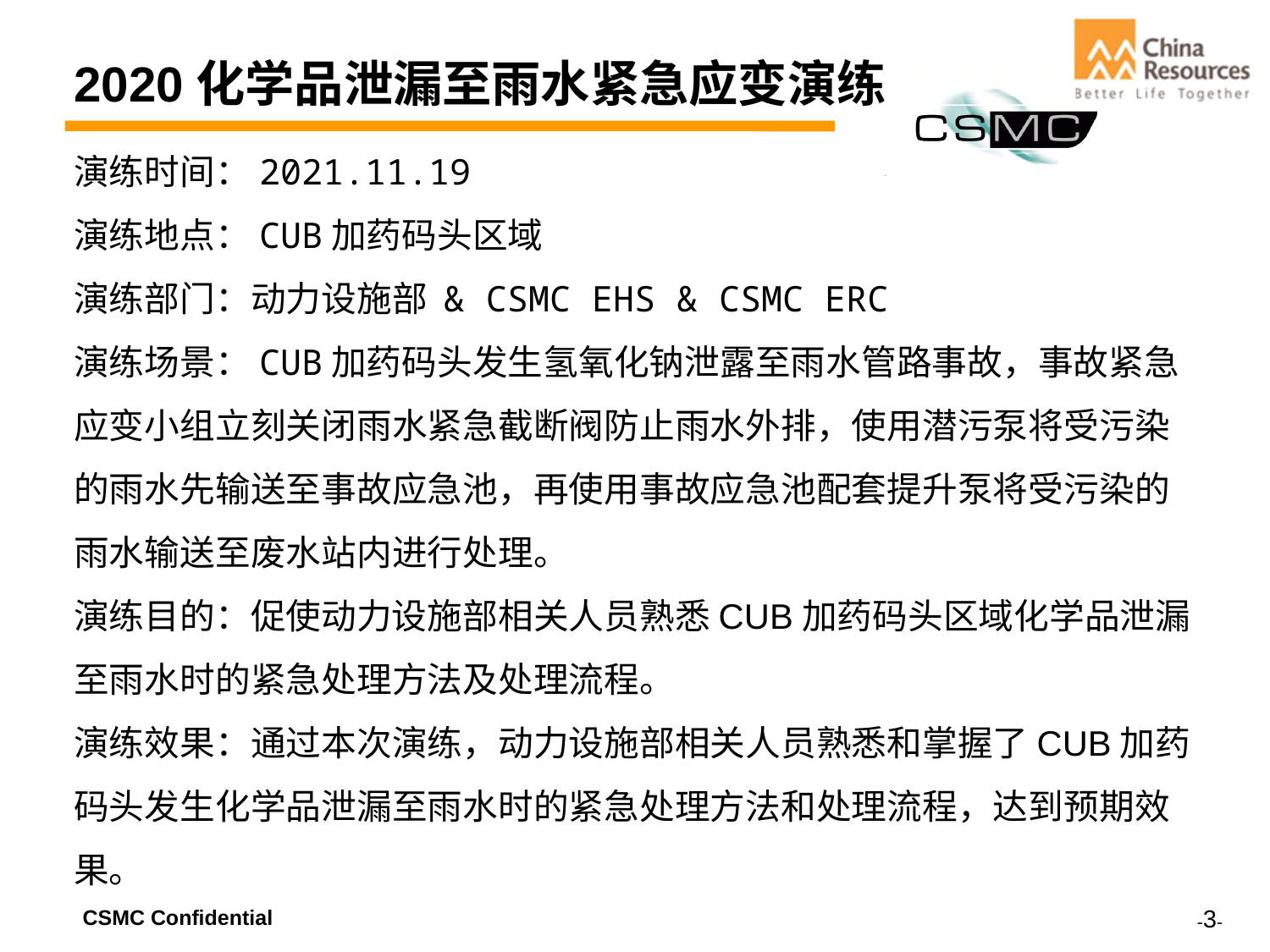

2020化学品泄漏至雨水紧急应变演练

演练时间：2021.11.19
演练地点：CUB加药码头区域
演练部门：动力设施部 & CSMC EHS & CSMC ERC
演练场景：CUB加药码头发生氢氧化钠泄露至雨水管路事故，事故紧急应变小组立刻关闭雨水紧急截断阀防止雨水外排，使用潜污泵将受污染的雨水先输送至事故应急池，再使用事故应急池配套提升泵将受污染的雨水输送至废水站内进行处理。
演练目的：促使动力设施部相关人员熟悉CUB加药码头区域化学品泄漏至雨水时的紧急处理方法及处理流程。
演练效果：通过本次演练，动力设施部相关人员熟悉和掌握了CUB加药码头发生化学品泄漏至雨水时的紧急处理方法和处理流程，达到预期效果。